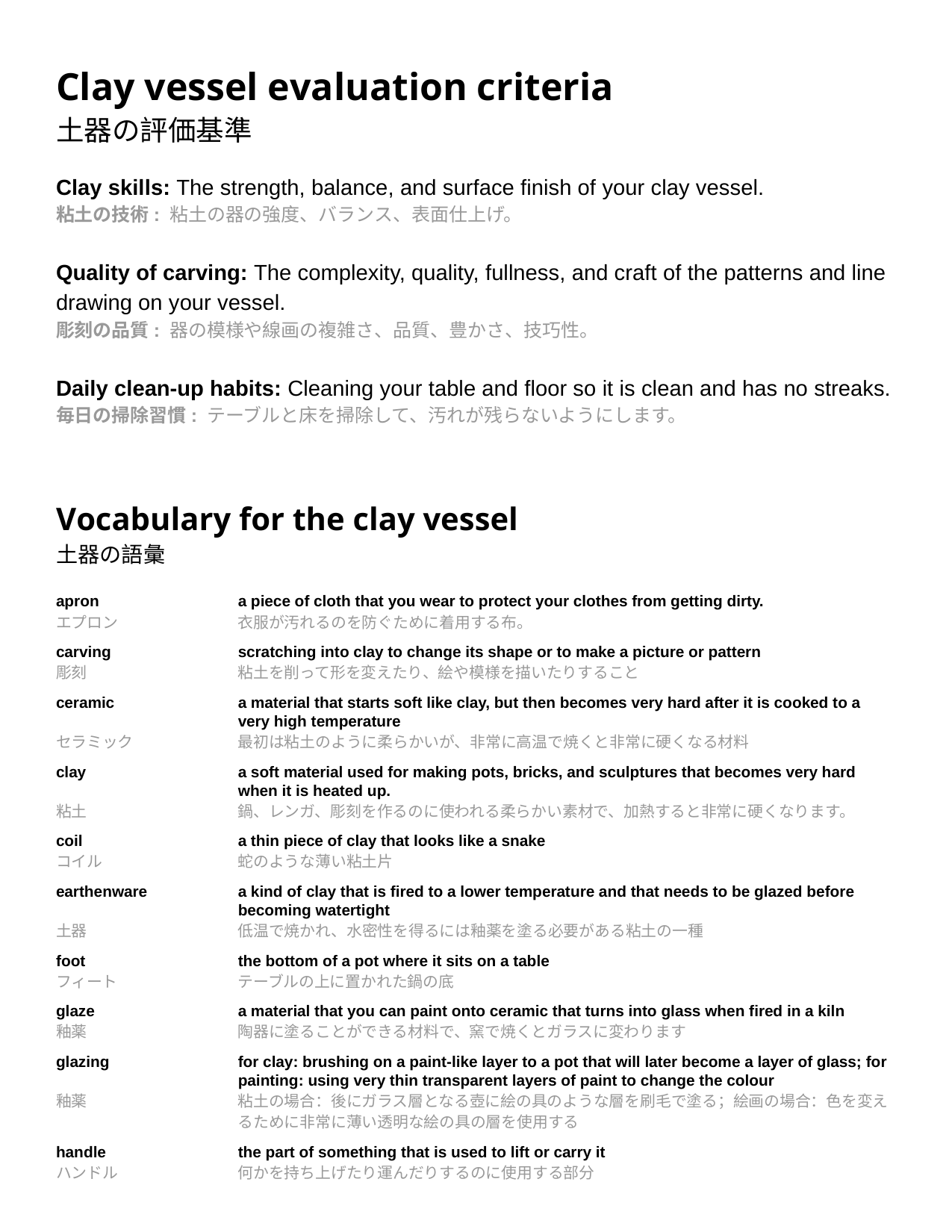

Clay vessel evaluation criteria
土器の評価基準

Clay skills: The strength, balance, and surface finish of your clay vessel.
粘土の技術: 粘土の器の強度、バランス、表面仕上げ。

Quality of carving: The complexity, quality, fullness, and craft of the patterns and line drawing on your vessel.
彫刻の品質: 器の模様や線画の複雑さ、品質、豊かさ、技巧性。

Daily clean-up habits: Cleaning your table and floor so it is clean and has no streaks.
毎日の掃除習慣: テーブルと床を掃除して、汚れが残らないようにします。

Vocabulary for the clay vessel
土器の語彙

apron	a piece of cloth that you wear to protect your clothes from getting dirty.
エプロン	衣服が汚れるのを防ぐために着用する布。
carving	scratching into clay to change its shape or to make a picture or pattern
彫刻	粘土を削って形を変えたり、絵や模様を描いたりすること
ceramic	a material that starts soft like clay, but then becomes very hard after it is cooked to a very high temperature
セラミック	最初は粘土のように柔らかいが、非常に高温で焼くと非常に硬くなる材料
clay	a soft material used for making pots, bricks, and sculptures that becomes very hard when it is heated up.
粘土	鍋、レンガ、彫刻を作るのに使われる柔らかい素材で、加熱すると非常に硬くなります。
coil	a thin piece of clay that looks like a snake
コイル	蛇のような薄い粘土片
earthenware	a kind of clay that is fired to a lower temperature and that needs to be glazed before becoming watertight
土器	低温で焼かれ、水密性を得るには釉薬を塗る必要がある粘土の一種
foot	the bottom of a pot where it sits on a table
フィート	テーブルの上に置かれた鍋の底
glaze	a material that you can paint onto ceramic that turns into glass when fired in a kiln
釉薬	陶器に塗ることができる材料で、窯で焼くとガラスに変わります
glazing	for clay: brushing on a paint-like layer to a pot that will later become a layer of glass; for painting: using very thin transparent layers of paint to change the colour
釉薬	粘土の場合：後にガラス層となる壺に絵の具のような層を刷毛で塗る；絵画の場合：色を変えるために非常に薄い透明な絵の具の層を使用する
handle	the part of something that is used to lift or carry it
ハンドル	何かを持ち上げたり運んだりするのに使用する部分